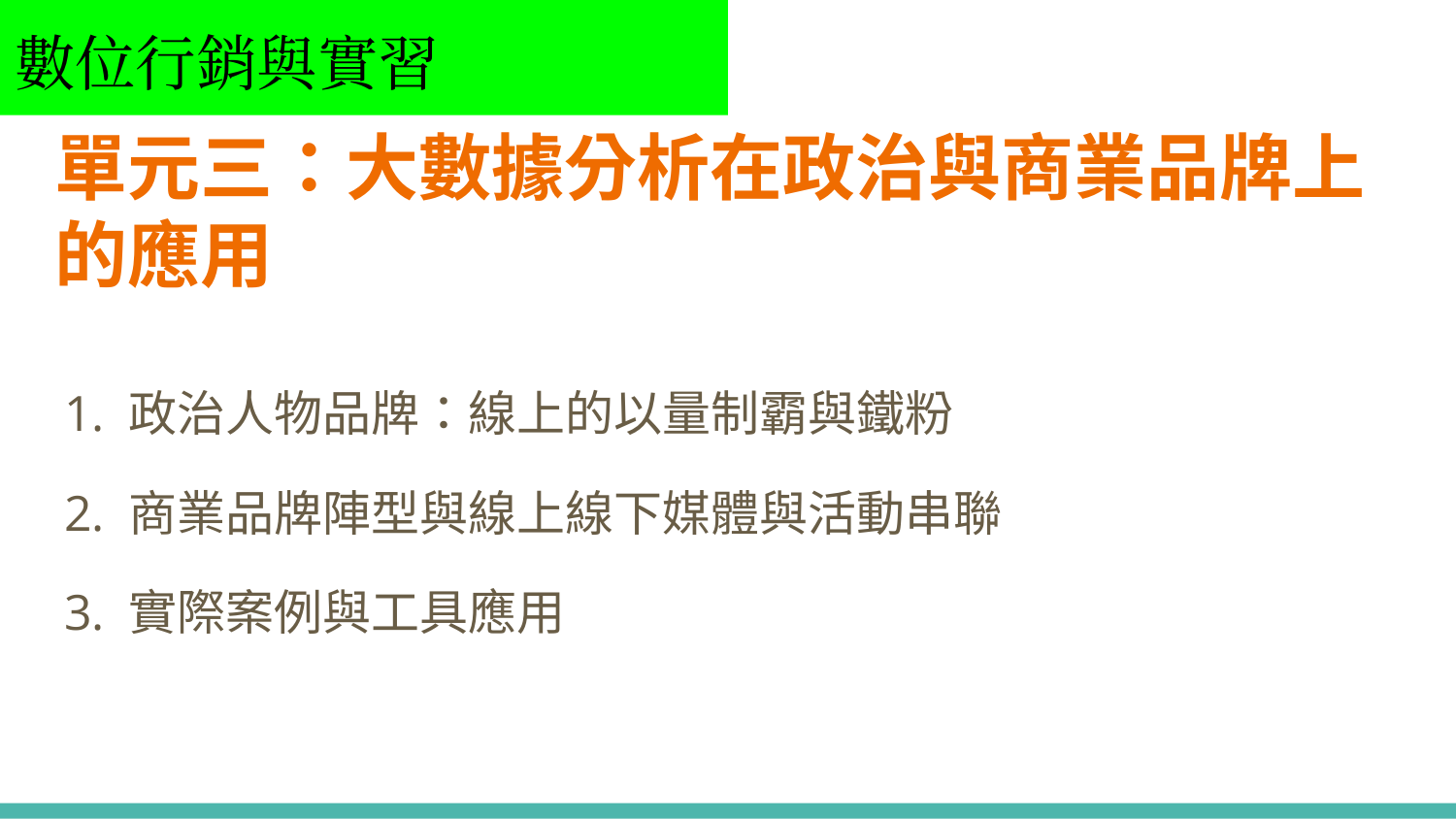

數位行銷與實習
# 單元三：大數據分析在政治與商業品牌上的應用

1. 政治人物品牌：線上的以量制霸與鐵粉
2. 商業品牌陣型與線上線下媒體與活動串聯
3. 實際案例與工具應用